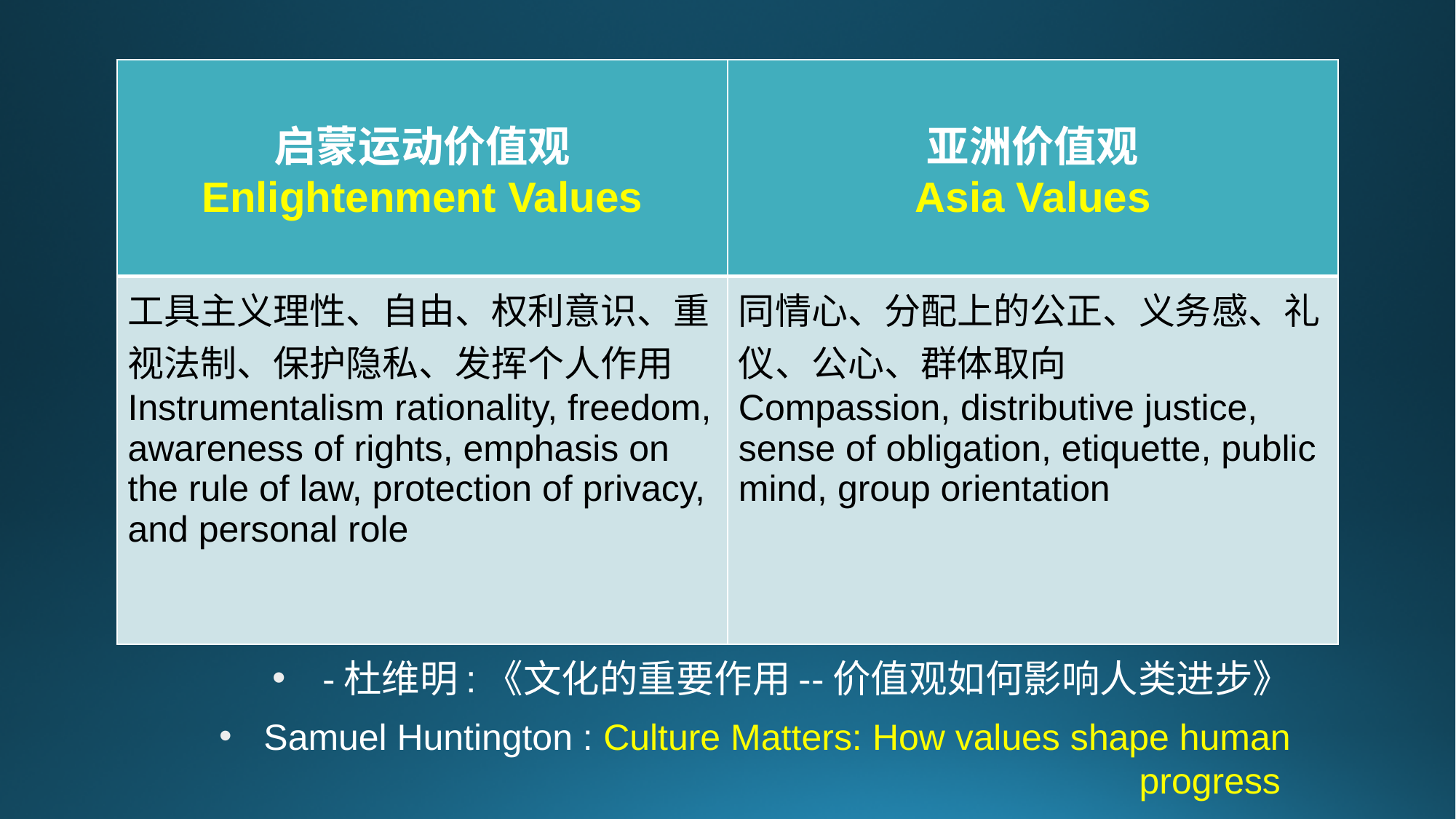

#
| 启蒙运动价值观 Enlightenment Values | 亚洲价值观 Asia Values |
| --- | --- |
| 工具主义理性、自由、权利意识、重视法制、保护隐私、发挥个人作用 Instrumentalism rationality, freedom, awareness of rights, emphasis on the rule of law, protection of privacy, and personal role | 同情心、分配上的公正、义务感、礼仪、公心、群体取向 Compassion, distributive justice, sense of obligation, etiquette, public mind, group orientation |

-杜维明:《文化的重要作用--价值观如何影响人类进步》
Samuel Huntington : Culture Matters: How values shape human progress